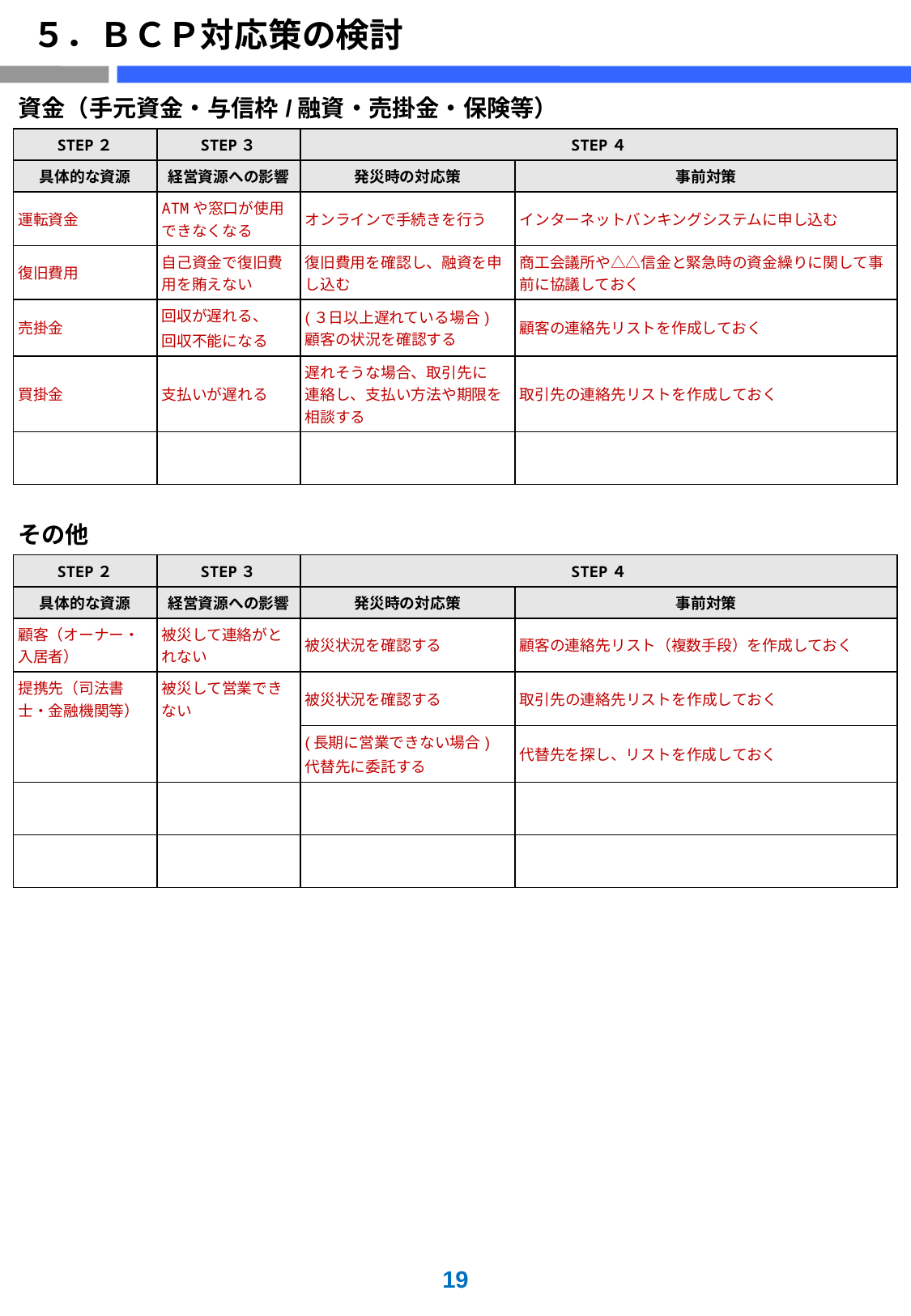

# ５．ＢＣＰ対応策の検討
| 資金（手元資金・与信枠/融資・売掛金・保険等） |  |  |  |
| --- | --- | --- | --- |
| STEP２ | STEP３ | STEP４ |  |
| 具体的な資源 | 経営資源への影響 | 発災時の対応策 | 事前対策 |
| 運転資金 | ATMや窓口が使用できなくなる | オンラインで手続きを行う | インターネットバンキングシステムに申し込む |
| 復旧費用 | 自己資金で復旧費用を賄えない | 復旧費用を確認し、融資を申し込む | 商工会議所や△△信金と緊急時の資金繰りに関して事前に協議しておく |
| 売掛金 | 回収が遅れる、 回収不能になる | (３日以上遅れている場合) 顧客の状況を確認する | 顧客の連絡先リストを作成しておく |
| 買掛金 | 支払いが遅れる | 遅れそうな場合、取引先に 連絡し、支払い方法や期限を相談する | 取引先の連絡先リストを作成しておく |
|  |  |  |  |
| その他 |  |  |  |
| STEP２ | STEP３ | STEP４ |  |
| 具体的な資源 | 経営資源への影響 | 発災時の対応策 | 事前対策 |
| 顧客（オーナー・入居者） | 被災して連絡がとれない | 被災状況を確認する | 顧客の連絡先リスト（複数手段）を作成しておく |
| 提携先（司法書士・金融機関等） | 被災して営業できない | 被災状況を確認する | 取引先の連絡先リストを作成しておく |
|  |  | (長期に営業できない場合) 代替先に委託する | 代替先を探し、リストを作成しておく |
|  |  |  |  |
|  |  |  |  |
19